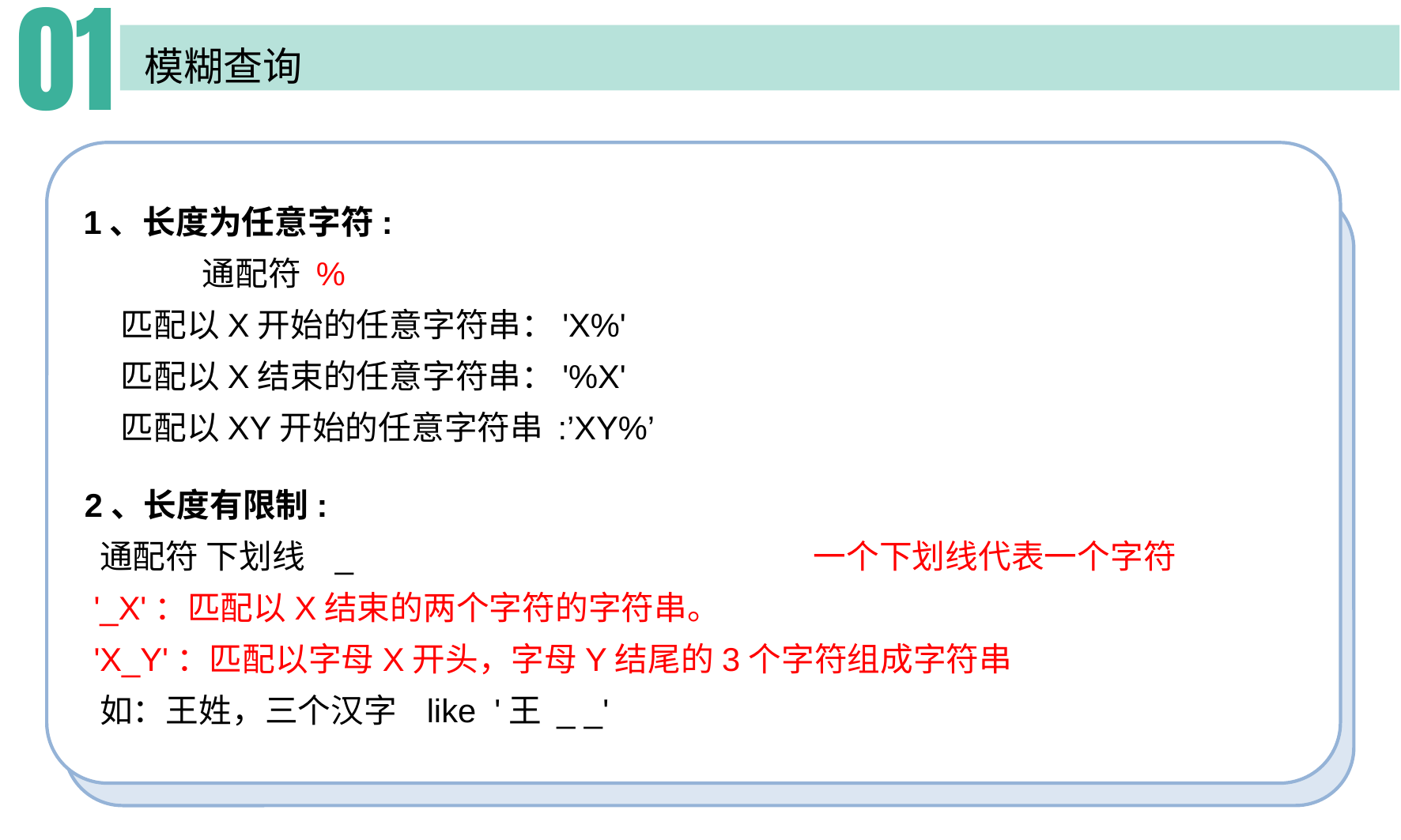

01

模糊查询

1、长度为任意字符:
	通配符 %
    匹配以X开始的任意字符串：'X%'
    匹配以X结束的任意字符串：'%X'
    匹配以XY开始的任意字符串	:’XY%’
2、长度有限制:
 通配符 下划线   _				 一个下划线代表一个字符
 '_X'：匹配以X结束的两个字符的字符串。
 'X_Y'：匹配以字母X开头，字母Y结尾的3个字符组成字符串
 如：王姓，三个汉字   like  '王 _ _'